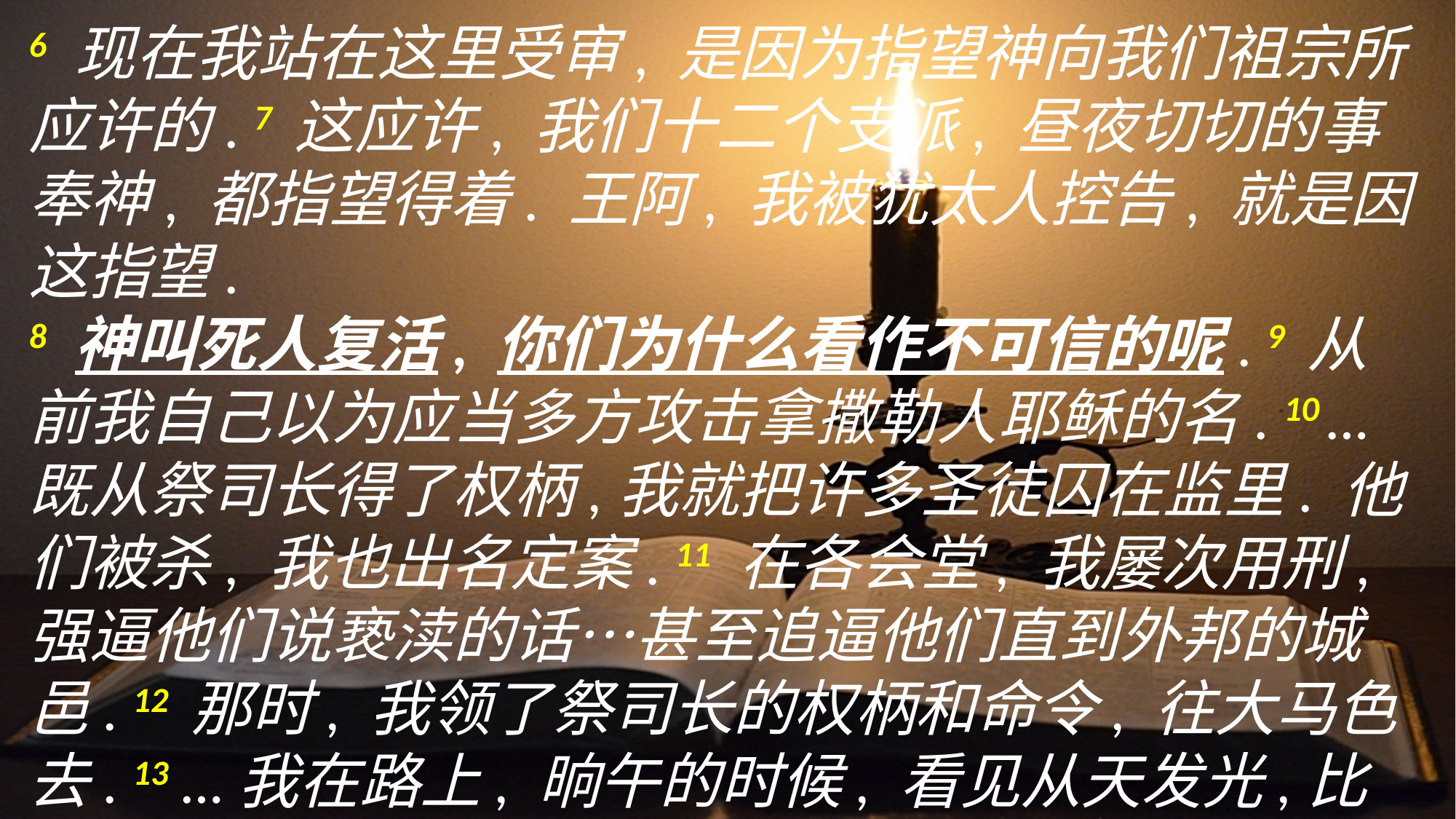

6 现在我站在这里受审, 是因为指望神向我们祖宗所应许的. 7 这应许, 我们十二个支派, 昼夜切切的事奉神, 都指望得着. 王阿, 我被犹太人控告, 就是因这指望.
8 神叫死人复活, 你们为什么看作不可信的呢. 9 从前我自己以为应当多方攻击拿撒勒人耶稣的名. 10 …既从祭司长得了权柄,我就把许多圣徒囚在监里. 他们被杀, 我也出名定案. 11 在各会堂, 我屡次用刑, 强逼他们说亵渎的话…甚至追逼他们直到外邦的城邑. 12 那时, 我领了祭司长的权柄和命令, 往大马色去. 13 …我在路上, 晌午的时候, 看见从天发光,比日头还亮, 四面照着我并与我同行的人.